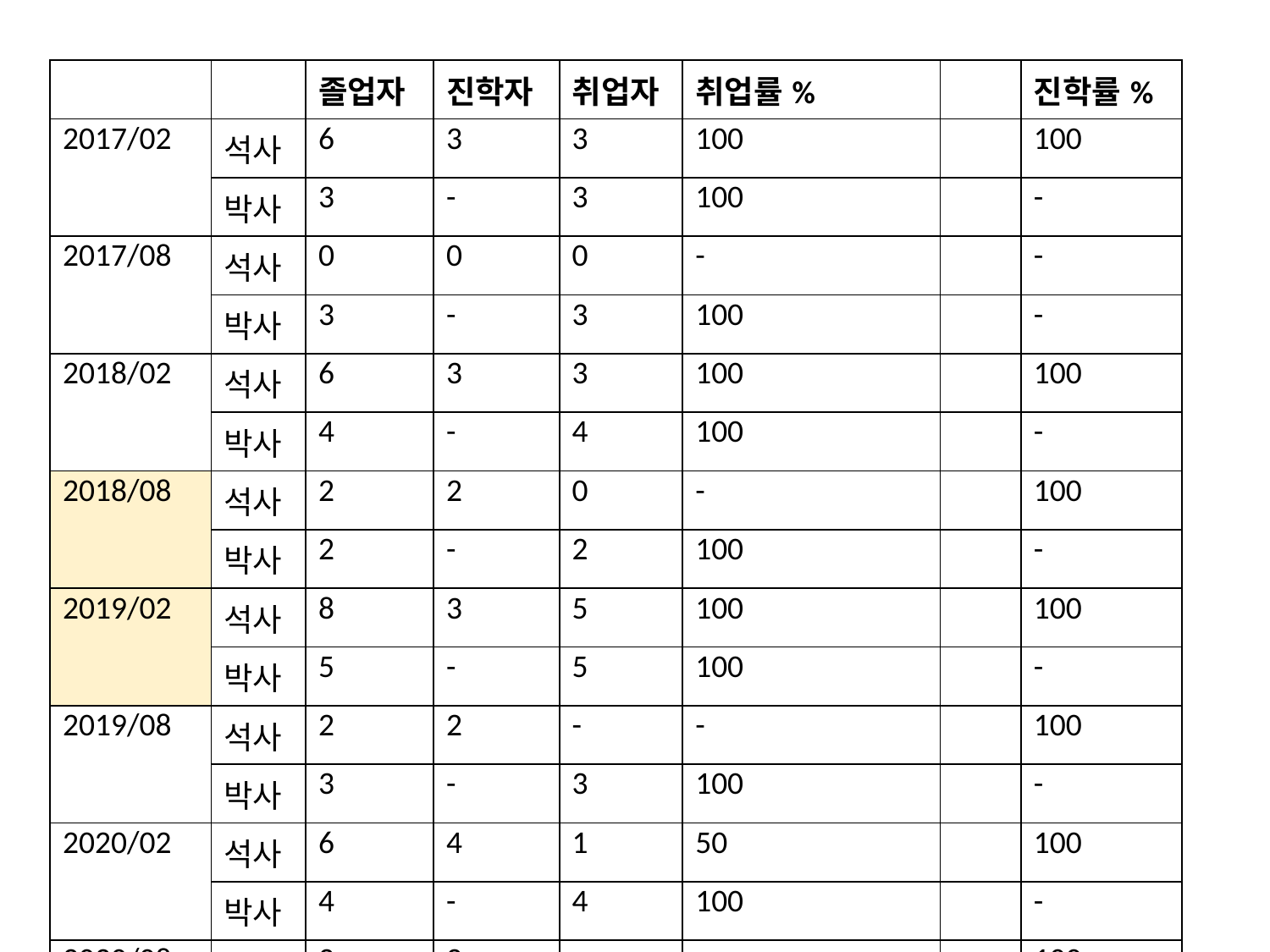

|  |  | 졸업자 | 진학자 | 취업자 | 취업률% |  | 진학률% |
| --- | --- | --- | --- | --- | --- | --- | --- |
| 2017/02 | 석사 | 6 | 3 | 3 | 100 |  | 100 |
|  | 박사 | 3 | - | 3 | 100 |  | - |
| 2017/08 | 석사 | 0 | 0 | 0 | - |  | - |
|  | 박사 | 3 | - | 3 | 100 |  | - |
| 2018/02 | 석사 | 6 | 3 | 3 | 100 |  | 100 |
|  | 박사 | 4 | - | 4 | 100 |  | - |
| 2018/08 | 석사 | 2 | 2 | 0 | - |  | 100 |
|  | 박사 | 2 | - | 2 | 100 |  | - |
| 2019/02 | 석사 | 8 | 3 | 5 | 100 |  | 100 |
|  | 박사 | 5 | - | 5 | 100 |  | - |
| 2019/08 | 석사 | 2 | 2 | - | - |  | 100 |
|  | 박사 | 3 | - | 3 | 100 |  | - |
| 2020/02 | 석사 | 6 | 4 | 1 | 50 |  | 100 |
|  | 박사 | 4 | - | 4 | 100 |  | - |
| 2020/08 | 석사 | 2 | 2 | - | - |  | 100 |
|  | 박사 | 9 | - | 7 | 78 |  | 100 |